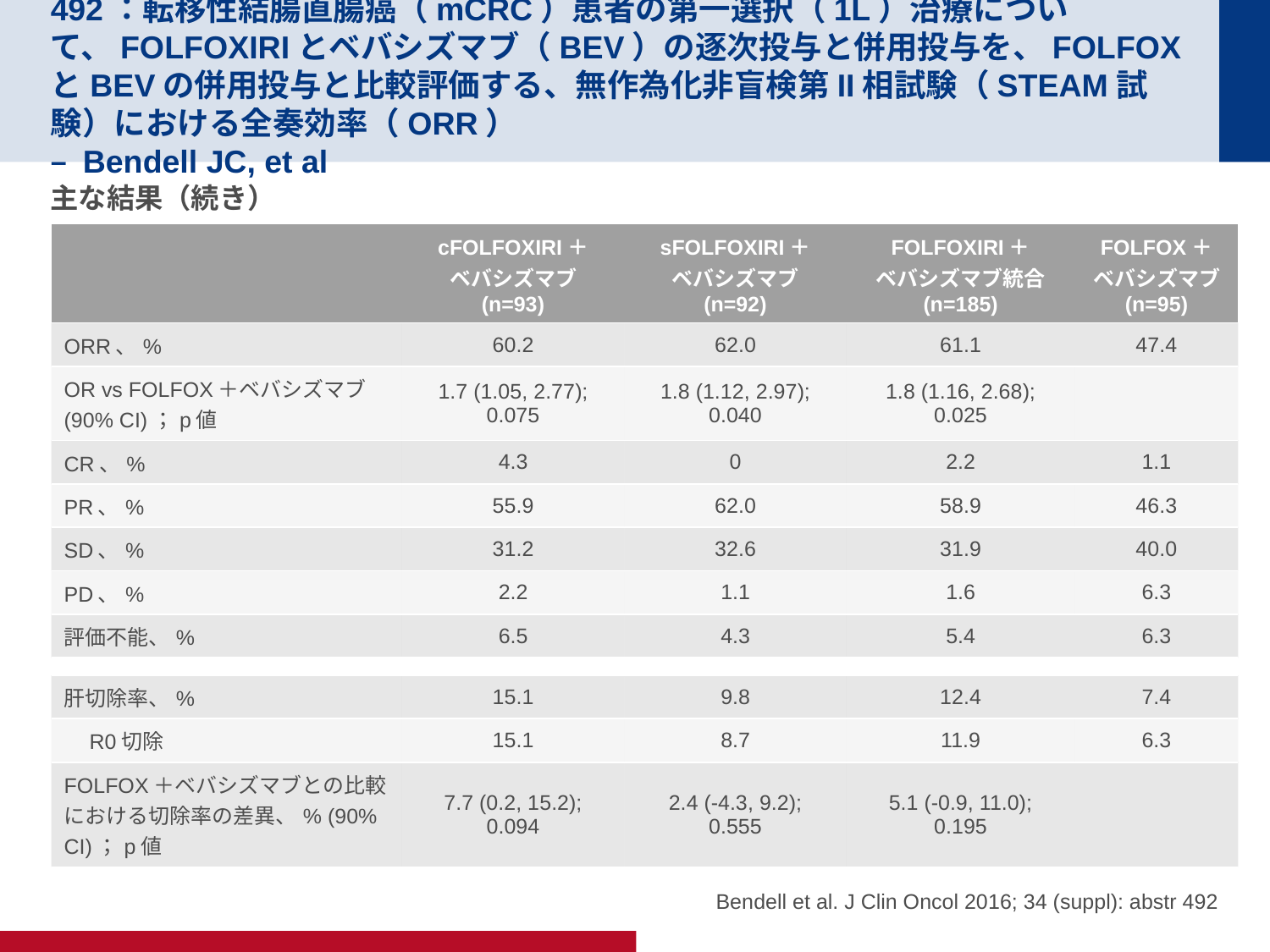

# 492：転移性結腸直腸癌（mCRC）患者の第一選択（1L）治療について、FOLFOXIRIとベバシズマブ（BEV）の逐次投与と併用投与を、FOLFOXとBEVの併用投与と比較評価する、無作為化非盲検第II相試験（STEAM試験）における全奏効率（ORR） – Bendell JC, et al
主な結果（続き）
|  | cFOLFOXIRI＋ ベバシズマブ (n=93) | sFOLFOXIRI＋ ベバシズマブ (n=92) | FOLFOXIRI＋ ベバシズマブ統合 (n=185) | FOLFOX＋ ベバシズマブ (n=95) |
| --- | --- | --- | --- | --- |
| ORR、% | 60.2 | 62.0 | 61.1 | 47.4 |
| OR vs FOLFOX＋ベバシズマブ(90% CI)；p値 | 1.7 (1.05, 2.77); 0.075 | 1.8 (1.12, 2.97); 0.040 | 1.8 (1.16, 2.68); 0.025 |  |
| CR、% | 4.3 | 0 | 2.2 | 1.1 |
| PR、% | 55.9 | 62.0 | 58.9 | 46.3 |
| SD、% | 31.2 | 32.6 | 31.9 | 40.0 |
| PD、% | 2.2 | 1.1 | 1.6 | 6.3 |
| 評価不能、% | 6.5 | 4.3 | 5.4 | 6.3 |
|  |  |  |  |  |
| 肝切除率、% | 15.1 | 9.8 | 12.4 | 7.4 |
| R0切除 | 15.1 | 8.7 | 11.9 | 6.3 |
| FOLFOX＋ベバシズマブとの比較における切除率の差異、% (90% CI)；p値 | 7.7 (0.2, 15.2); 0.094 | 2.4 (-4.3, 9.2); 0.555 | 5.1 (-0.9, 11.0); 0.195 |  |
Bendell et al. J Clin Oncol 2016; 34 (suppl): abstr 492